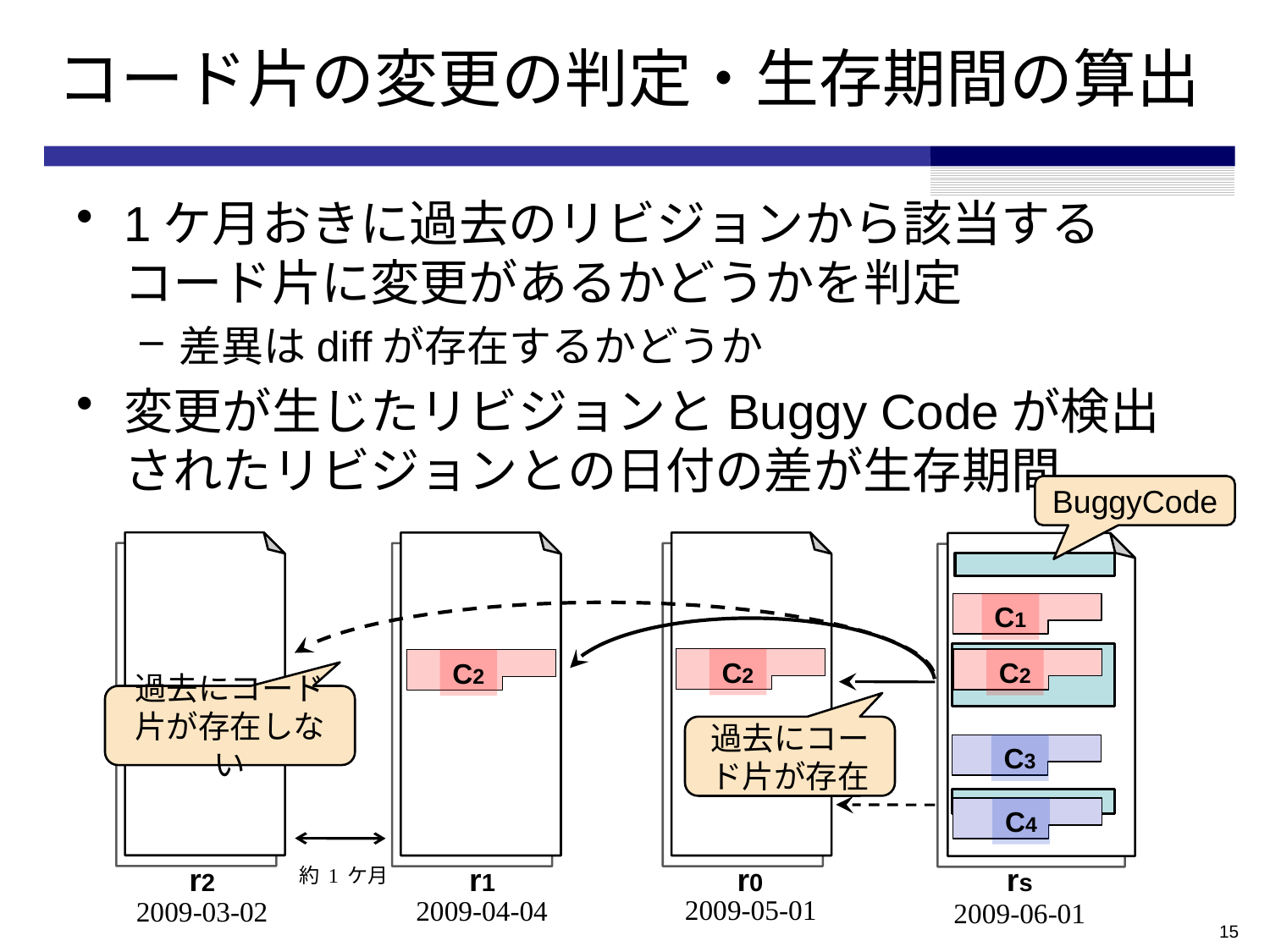

# コード片の変更の判定・生存期間の算出
1ケ月おきに過去のリビジョンから該当するコード片に変更があるかどうかを判定
差異はdiffが存在するかどうか
変更が生じたリビジョンとBuggy Codeが検出されたリビジョンとの日付の差が生存期間
BuggyCode

C1

C2

C2

C2
過去にコード片が存在しない
過去にコード片が存在

C3

C4
約1ケ月

r2
r1
r0
rs
2009-05-01
2009-04-04
2009-03-02
2009-06-01
15